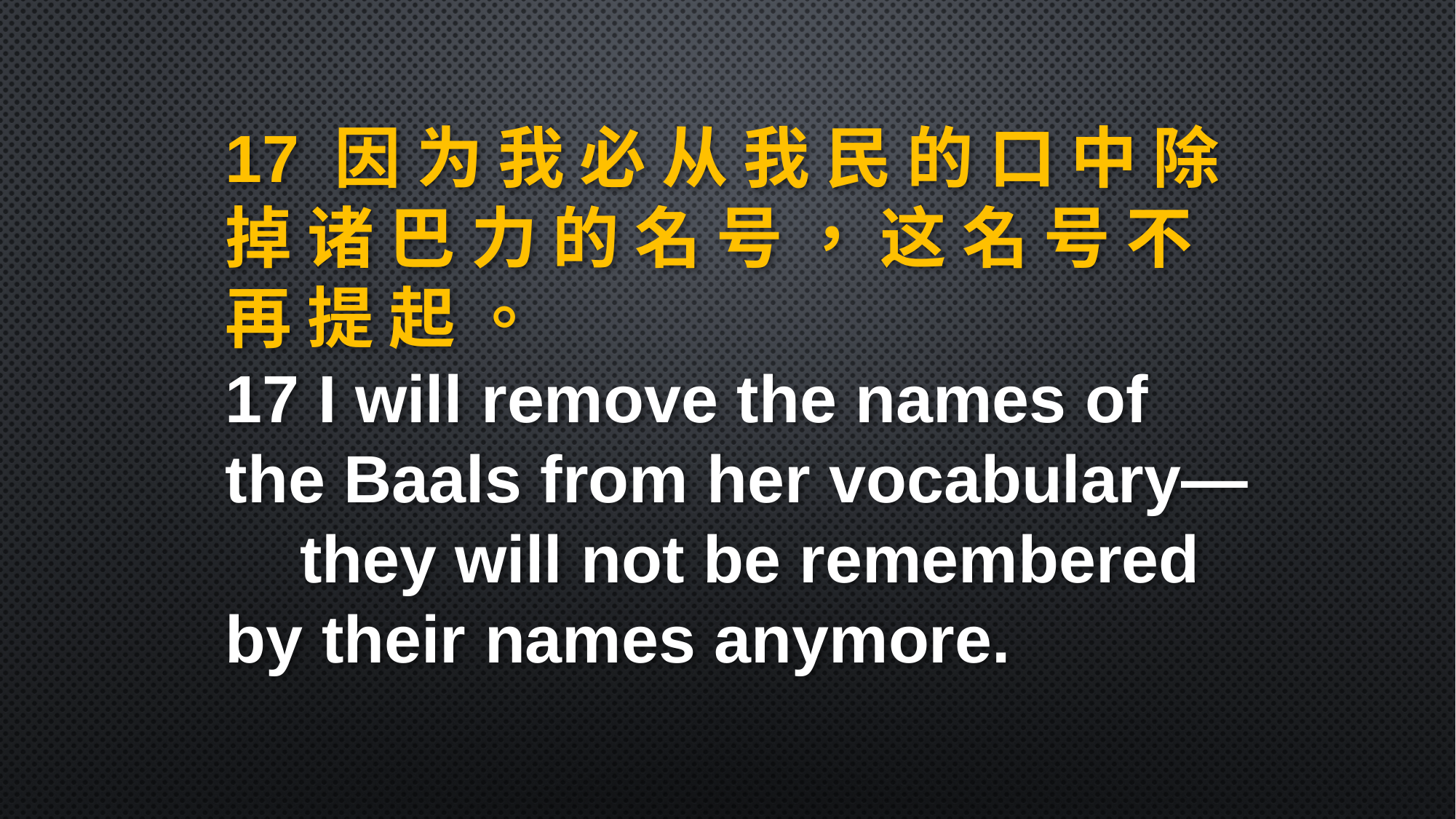

17 因 为 我 必 从 我 民 的 口 中 除 掉 诸 巴 力 的 名 号 ， 这 名 号 不 再 提 起 。
17 I will remove the names of the Baals from her vocabulary—
    they will not be remembered by their names anymore.